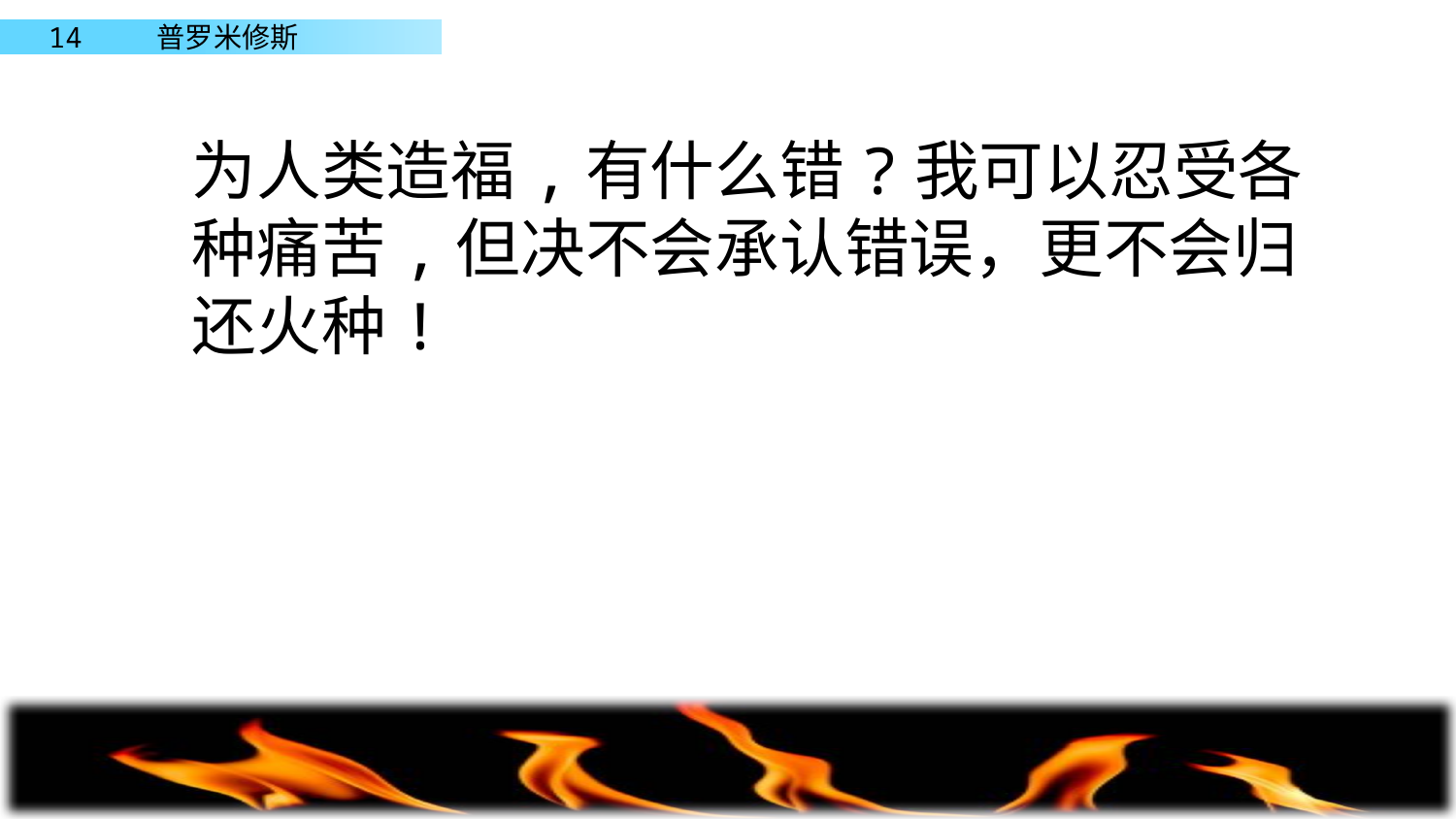

为人类造福,有什么错?我可以忍受各种痛苦,但决不会承认错误，更不会归还火种!